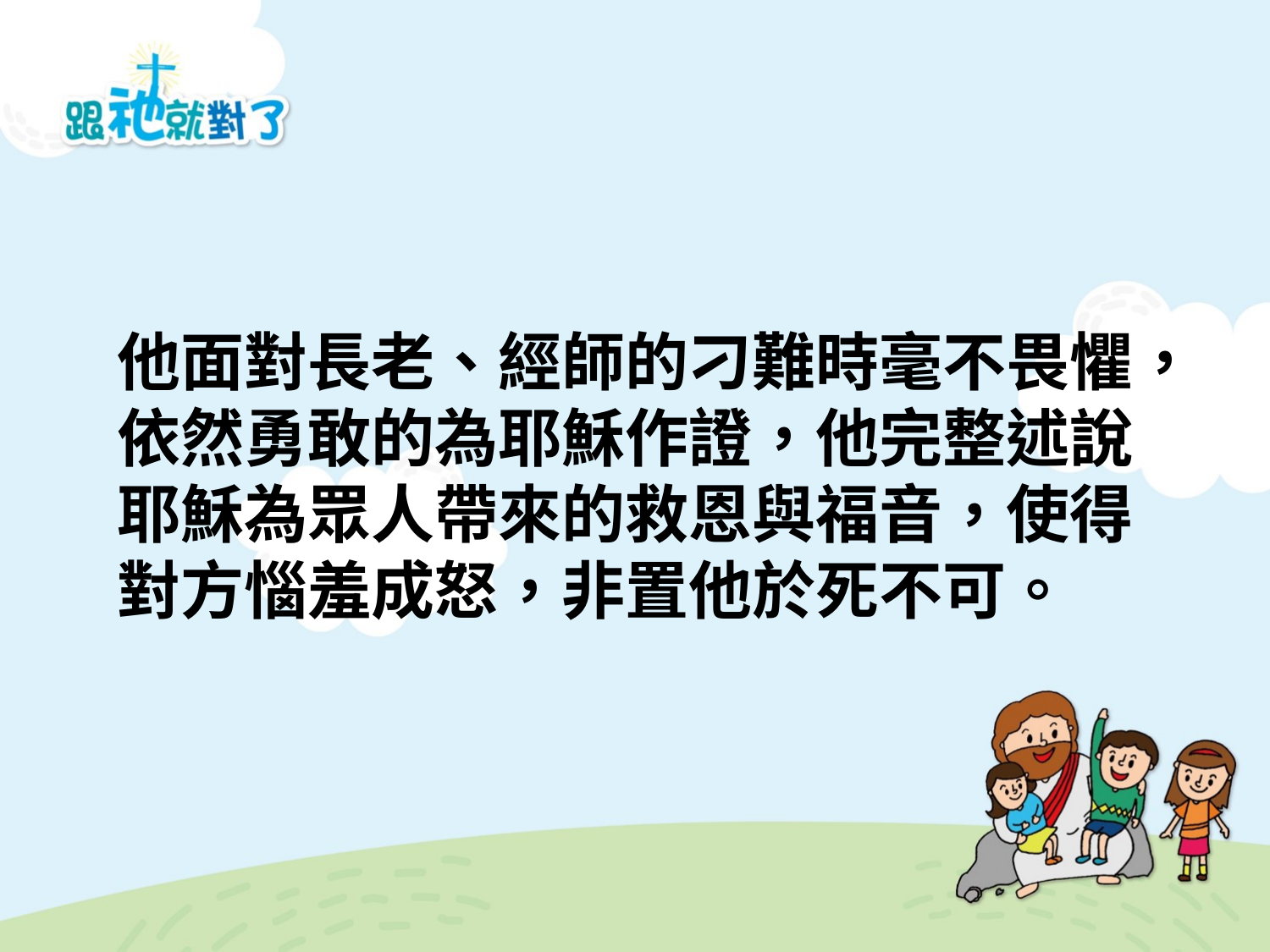

他面對長老、經師的刁難時毫不畏懼，依然勇敢的為耶穌作證，他完整述說耶穌為眾人帶來的救恩與福音，使得對方惱羞成怒，非置他於死不可。